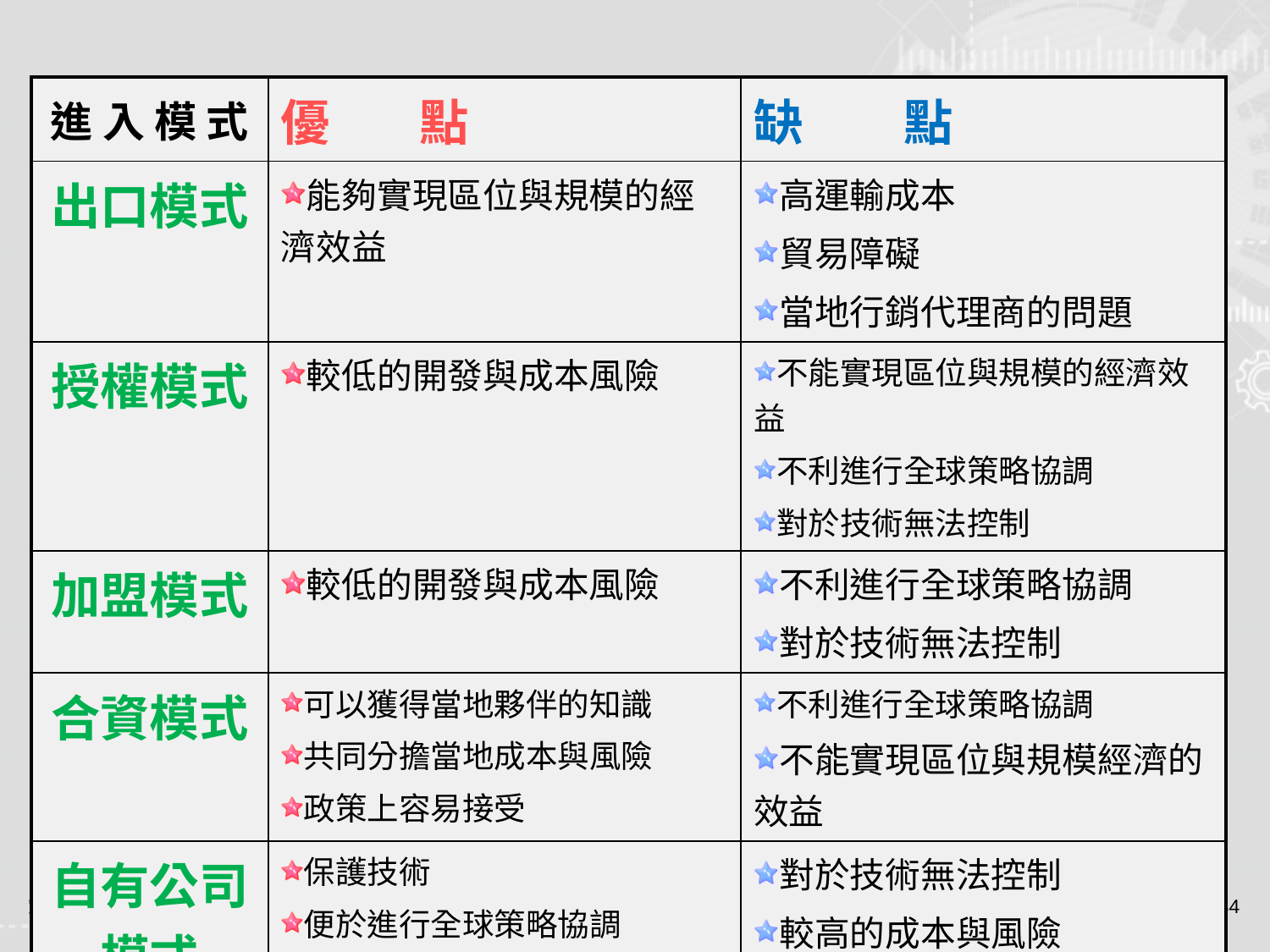

# §11.1促成全球化的驅力
| 進 入 模 式 | 優 點 | 缺 點 |
| --- | --- | --- |
| 出口模式 | 能夠實現區位與規模的經濟效益 | 高運輸成本 貿易障礙 當地行銷代理商的問題 |
| 授權模式 | 較低的開發與成本風險 | 不能實現區位與規模的經濟效益 不利進行全球策略協調 對於技術無法控制 |
| 加盟模式 | 較低的開發與成本風險 | 不利進行全球策略協調 對於技術無法控制 |
| 合資模式 | 可以獲得當地夥伴的知識 共同分擔當地成本與風險 政策上容易接受 | 不利進行全球策略協調 不能實現區位與規模經濟的效益 |
| 自有公司模式 | 保護技術 便於進行全球策略協調 能夠實現區位與規模的經濟效益 | 對於技術無法控制 較高的成本與風險 |
 各種進入模式的優缺點

策略管理學   Chapter 11   全球策略布局
11-34